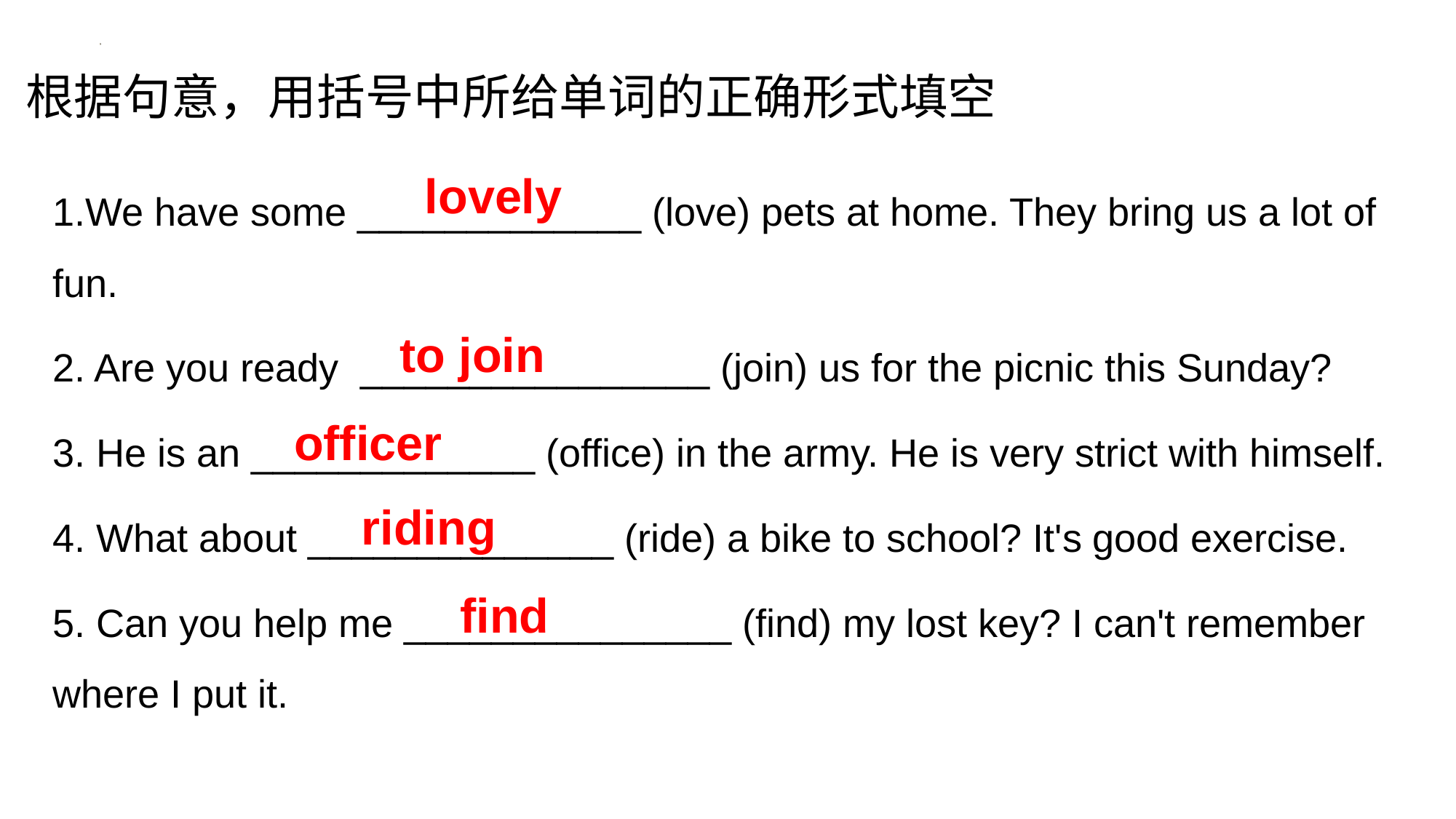

# 根据句意，用括号中所给单词的正确形式填空
1.We have some _____________ (love) pets at home. They bring us a lot of fun.
2. Are you ready  ________________ (join) us for the picnic this Sunday?
3. He is an _____________ (office) in the army. He is very strict with himself.
4. What about ______________ (ride) a bike to school? It's good exercise.
5. Can you help me _______________ (find) my lost key? I can't remember where I put it.
lovely
to join
officer
riding
find